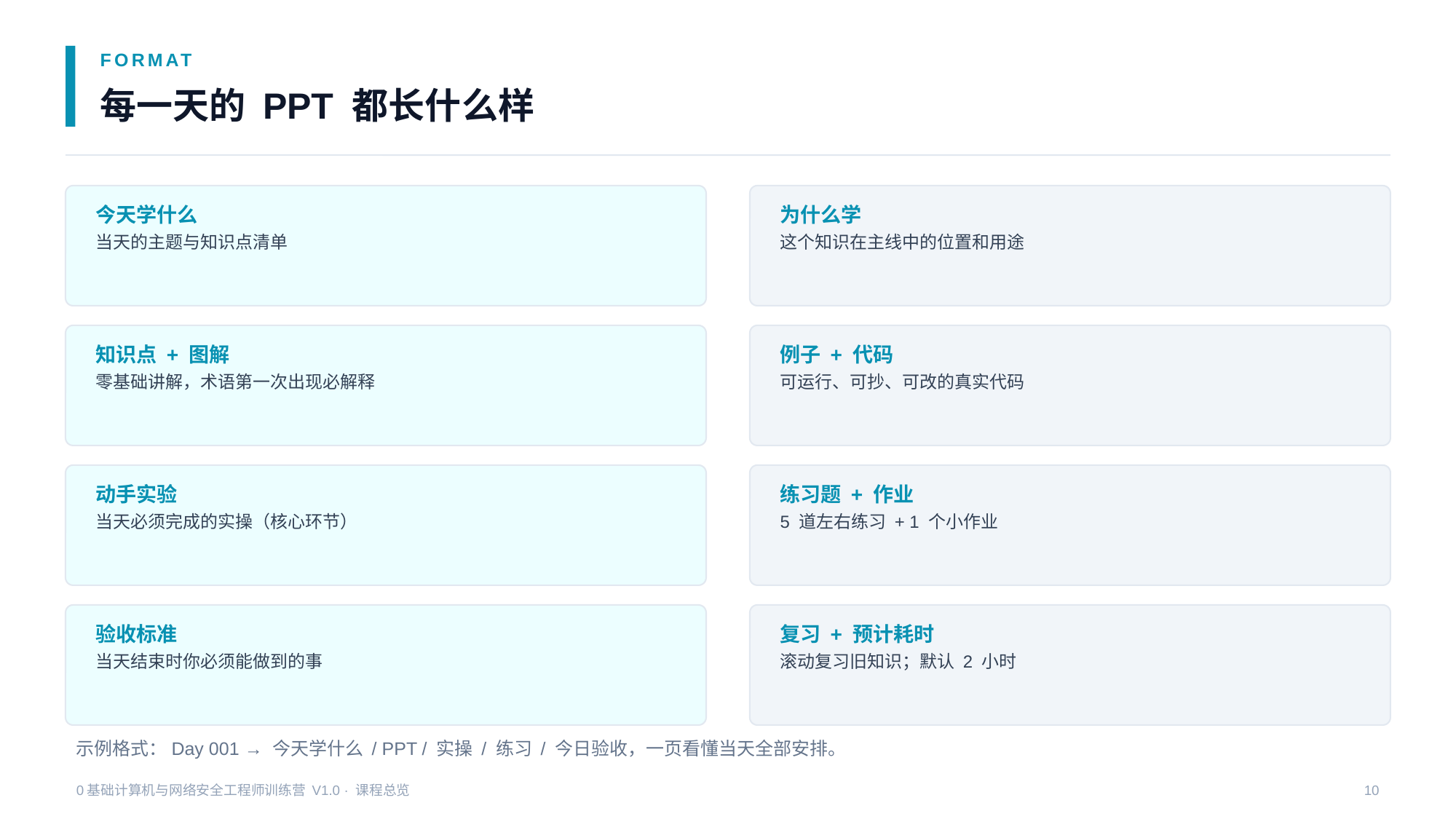

FORMAT

每一天的 PPT 都长什么样

今天学什么
当天的主题与知识点清单
为什么学
这个知识在主线中的位置和用途

知识点 + 图解
零基础讲解，术语第一次出现必解释
例子 + 代码
可运行、可抄、可改的真实代码

动手实验
当天必须完成的实操（核心环节）
练习题 + 作业
5 道左右练习 + 1 个小作业

验收标准
当天结束时你必须能做到的事
复习 + 预计耗时
滚动复习旧知识；默认 2 小时
示例格式：Day 001 → 今天学什么 / PPT / 实操 / 练习 / 今日验收，一页看懂当天全部安排。
0基础计算机与网络安全工程师训练营 V1.0 · 课程总览
10